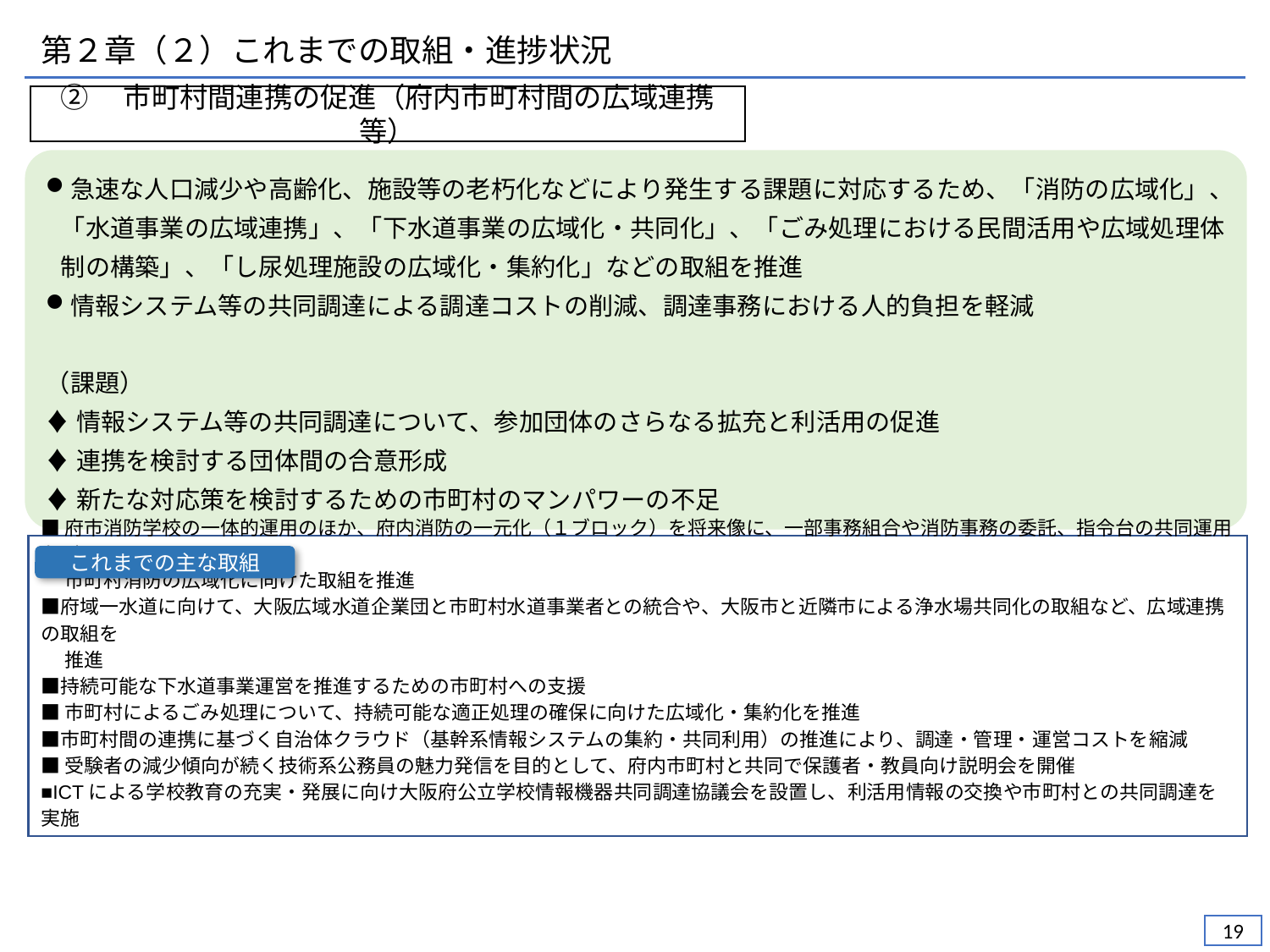

第２章（２）これまでの取組・進捗状況
②　市町村間連携の促進（府内市町村間の広域連携等）
急速な人口減少や高齢化、施設等の老朽化などにより発生する課題に対応するため、「消防の広域化」、「水道事業の広域連携」、「下水道事業の広域化・共同化」、「ごみ処理における民間活用や広域処理体制の構築」、「し尿処理施設の広域化・集約化」などの取組を推進
情報システム等の共同調達による調達コストの削減、調達事務における人的負担を軽減

（課題）
♦情報システム等の共同調達について、参加団体のさらなる拡充と利活用の促進
♦連携を検討する団体間の合意形成
♦新たな対応策を検討するための市町村のマンパワーの不足
■府市消防学校の一体的運用のほか、府内消防の一元化（１ブロック）を将来像に、一部事務組合や消防事務の委託、指令台の共同運用など、
　 市町村消防の広域化に向けた取組を推進
■府域一水道に向けて、大阪広域水道企業団と市町村水道事業者との統合や、大阪市と近隣市による浄水場共同化の取組など、広域連携の取組を
　 推進
■持続可能な下水道事業運営を推進するための市町村への支援
■市町村によるごみ処理について、持続可能な適正処理の確保に向けた広域化・集約化を推進
■市町村間の連携に基づく自治体クラウド（基幹系情報システムの集約・共同利用）の推進により、調達・管理・運営コストを縮減
■受験者の減少傾向が続く技術系公務員の魅力発信を目的として、府内市町村と共同で保護者・教員向け説明会を開催
■ICTによる学校教育の充実・発展に向け大阪府公立学校情報機器共同調達協議会を設置し、利活用情報の交換や市町村との共同調達を実施
これまでの主な取組
19